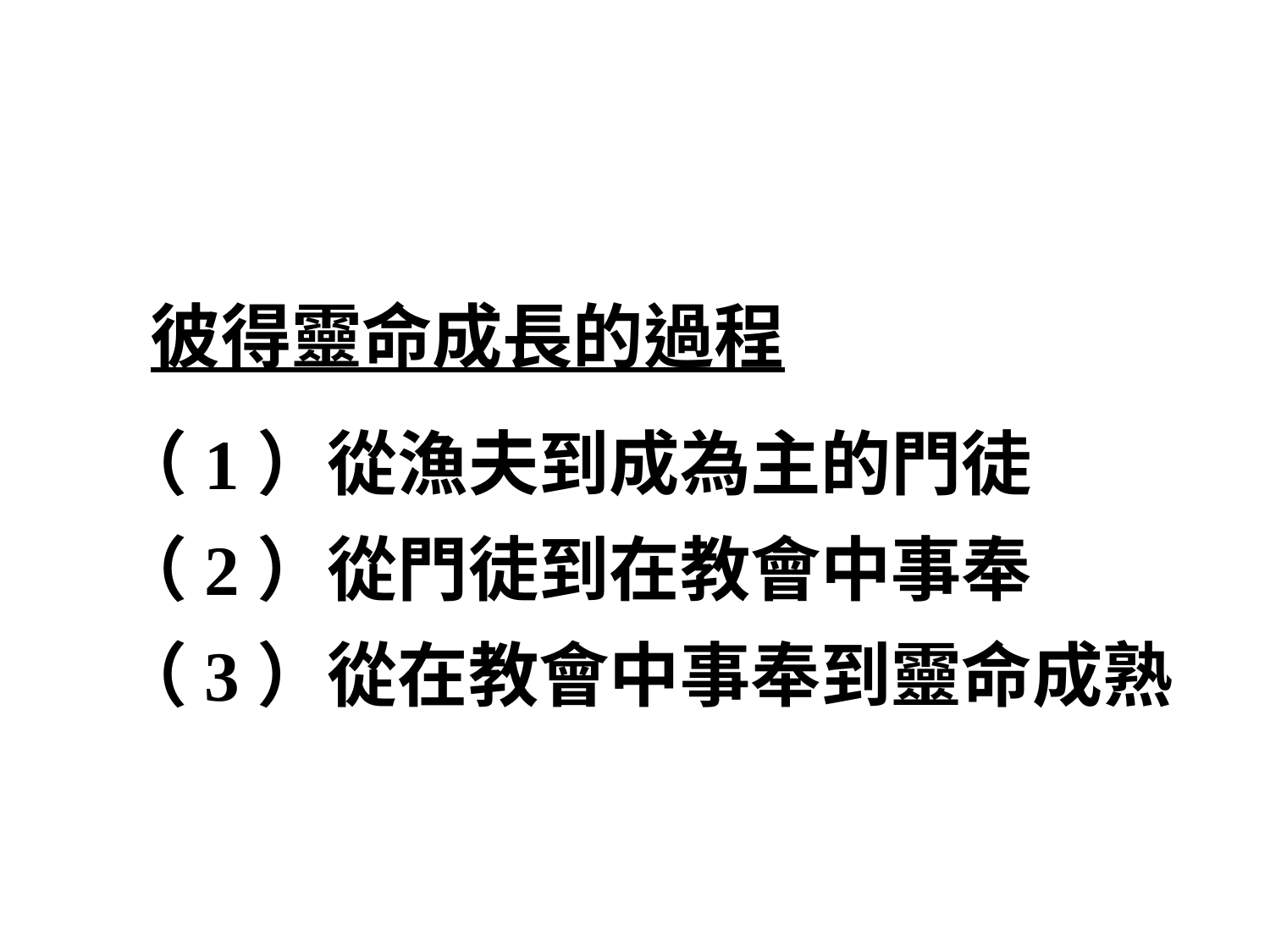

彼得靈命成長的過程

（1）從漁夫到成為主的門徒
（2）從門徒到在教會中事奉
（3）從在教會中事奉到靈命成熟